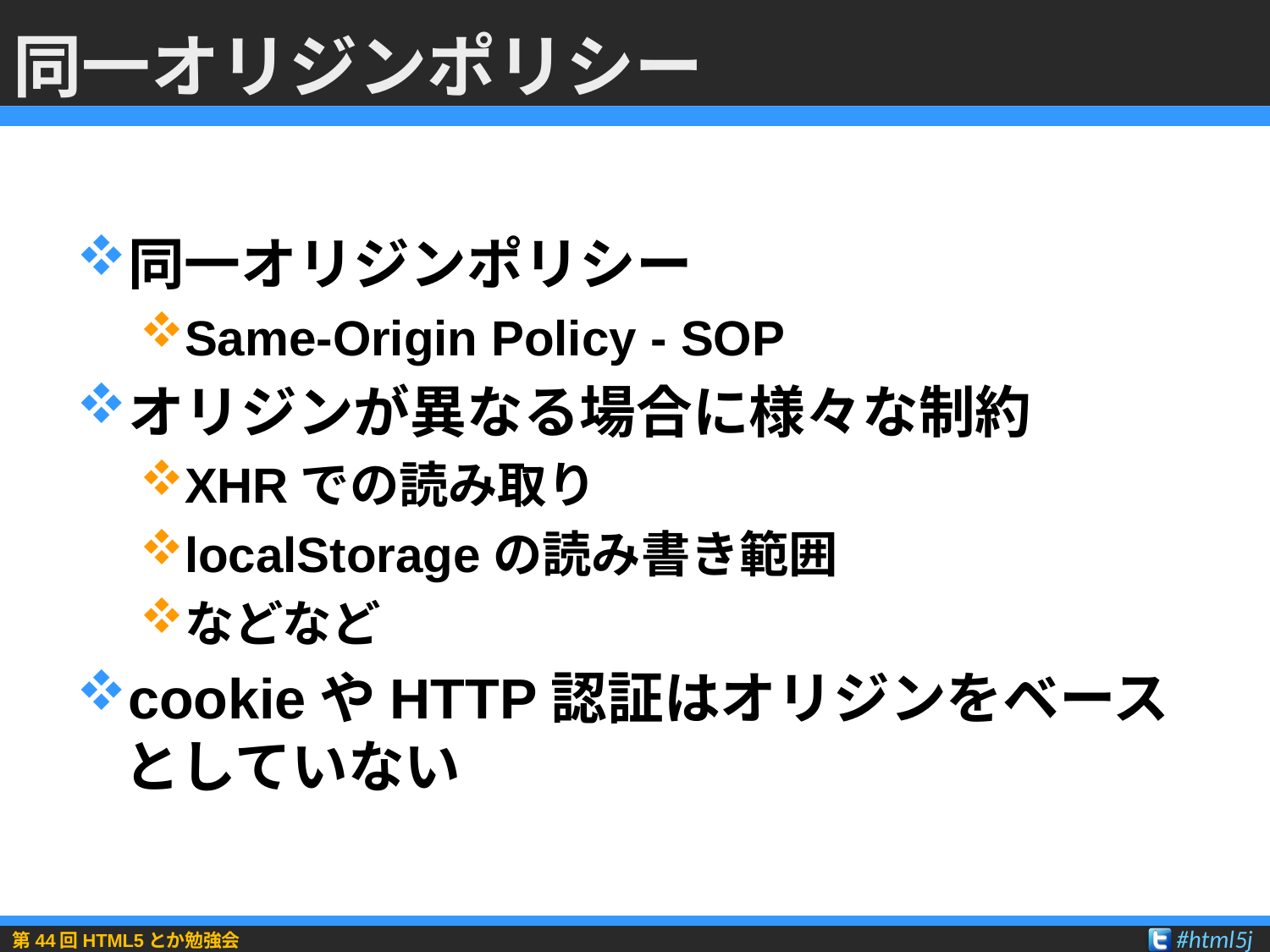

# 同一オリジンポリシー
同一オリジンポリシー
Same-Origin Policy - SOP
オリジンが異なる場合に様々な制約
XHRでの読み取り
localStorageの読み書き範囲
などなど
cookieやHTTP認証はオリジンをベースとしていない